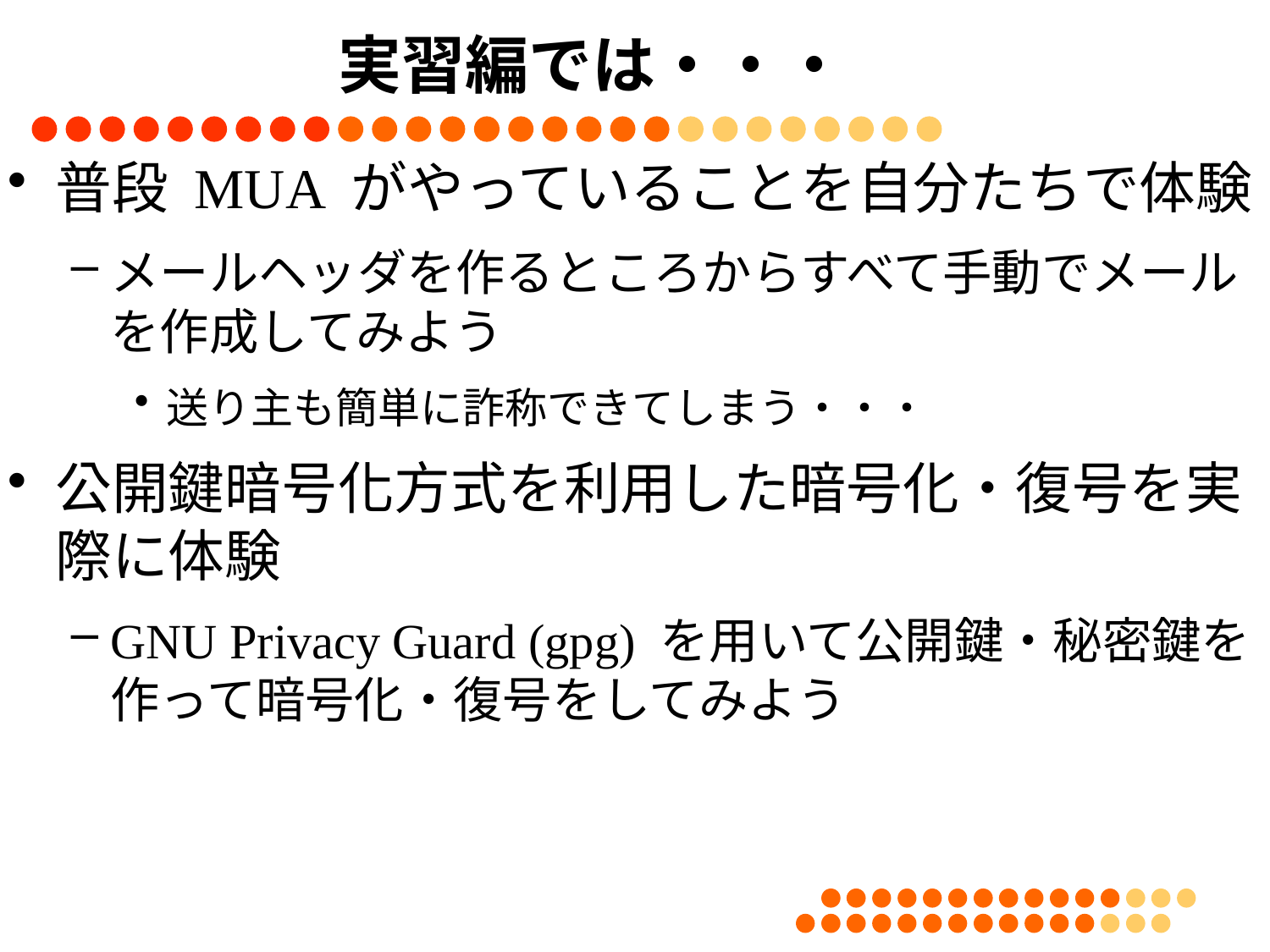

# 実習編では・・・
普段 MUA がやっていることを自分たちで体験
メールヘッダを作るところからすべて手動でメールを作成してみよう
送り主も簡単に詐称できてしまう・・・
公開鍵暗号化方式を利用した暗号化・復号を実際に体験
GNU Privacy Guard (gpg) を用いて公開鍵・秘密鍵を作って暗号化・復号をしてみよう